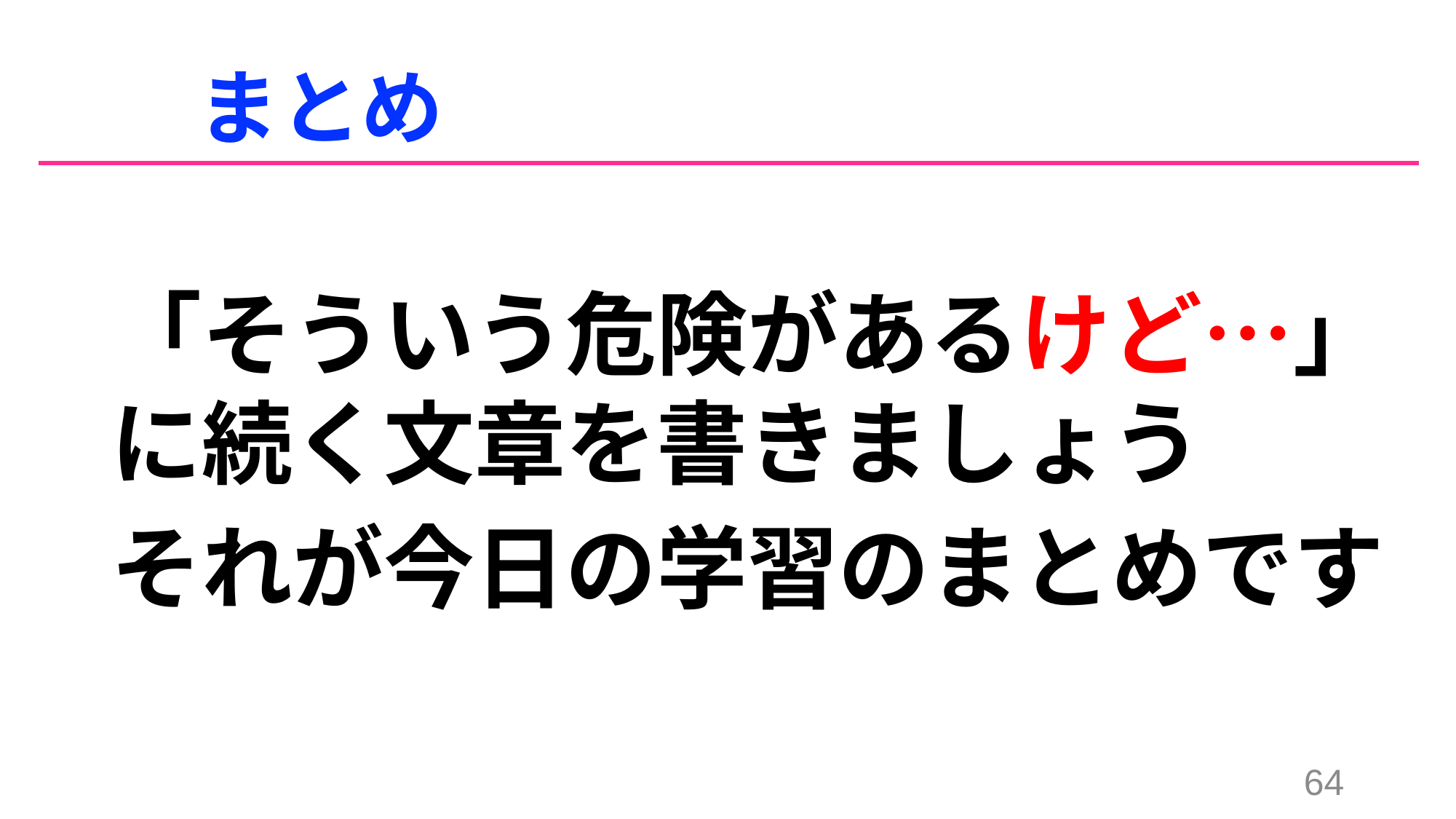

# まとめ
「そういう危険があるけど…」に続く文章を書きましょう
それが今日の学習のまとめです
64